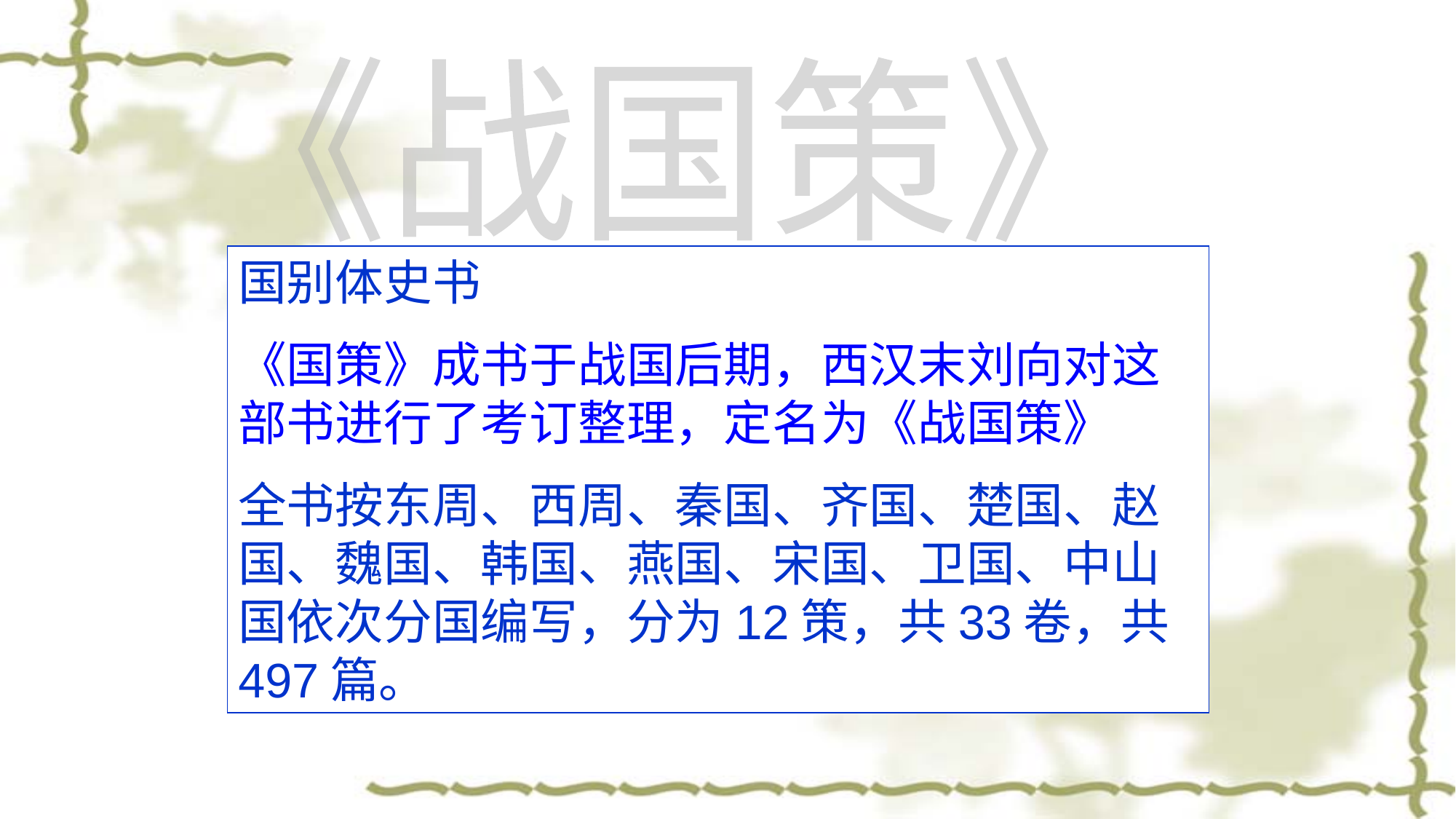

《战国策》
国别体史书
《国策》成书于战国后期，西汉末刘向对这部书进行了考订整理，定名为《战国策》
全书按东周、西周、秦国、齐国、楚国、赵国、魏国、韩国、燕国、宋国、卫国、中山国依次分国编写，分为12策，共33卷，共497篇。